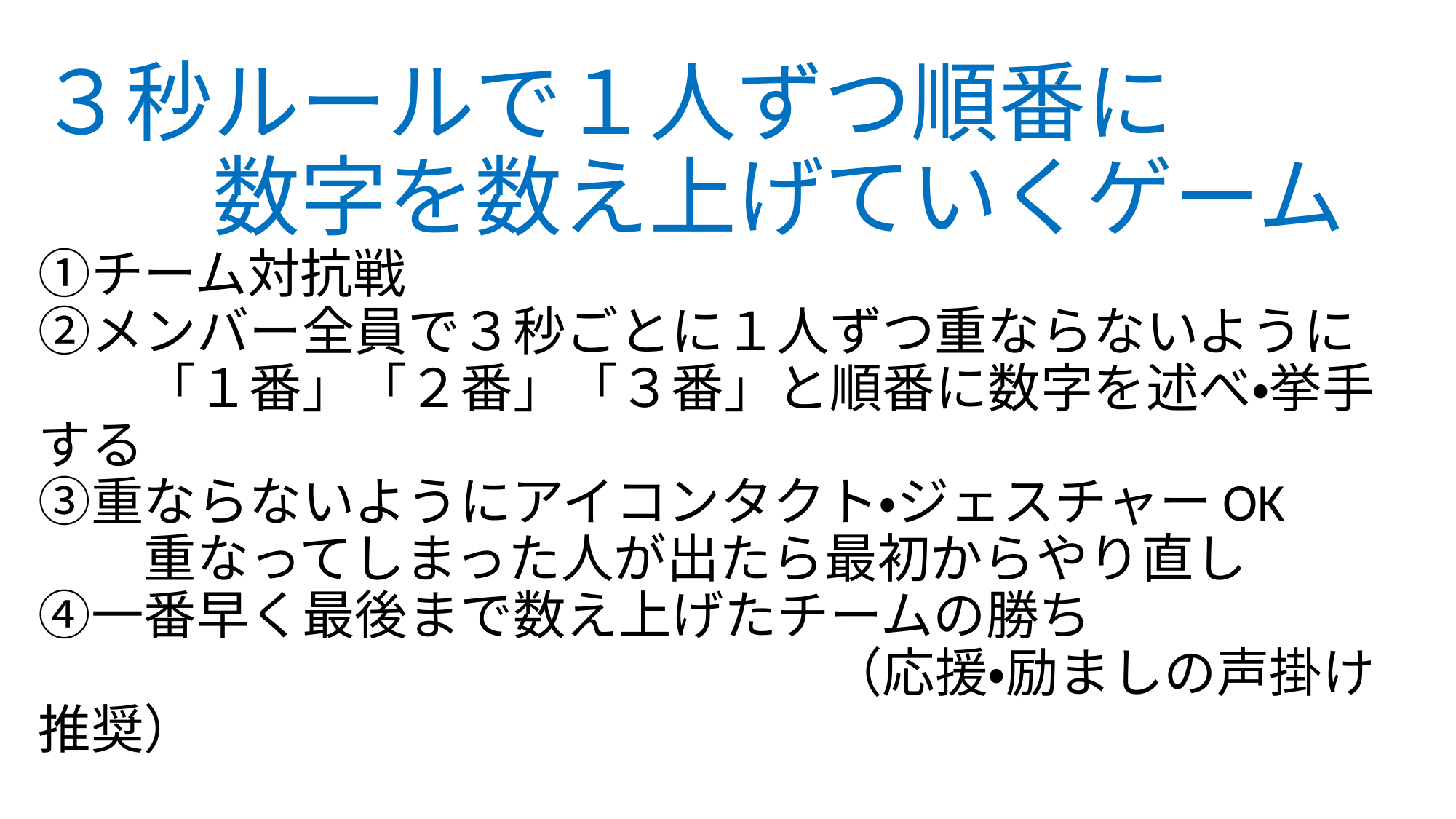

# ３秒ルールで１人ずつ順番に 　　数字を数え上げていくゲーム ①チーム対抗戦 ②メンバー全員で３秒ごとに１人ずつ重ならないように 　　「１番」「２番」「３番」と順番に数字を述べ・挙手する ③重ならないようにアイコンタクト・ジェスチャーOK 　　重なってしまった人が出たら最初からやり直し ④一番早く最後まで数え上げたチームの勝ち 　　　　　　　　　　　　　　　（応援・励ましの声掛け推奨）